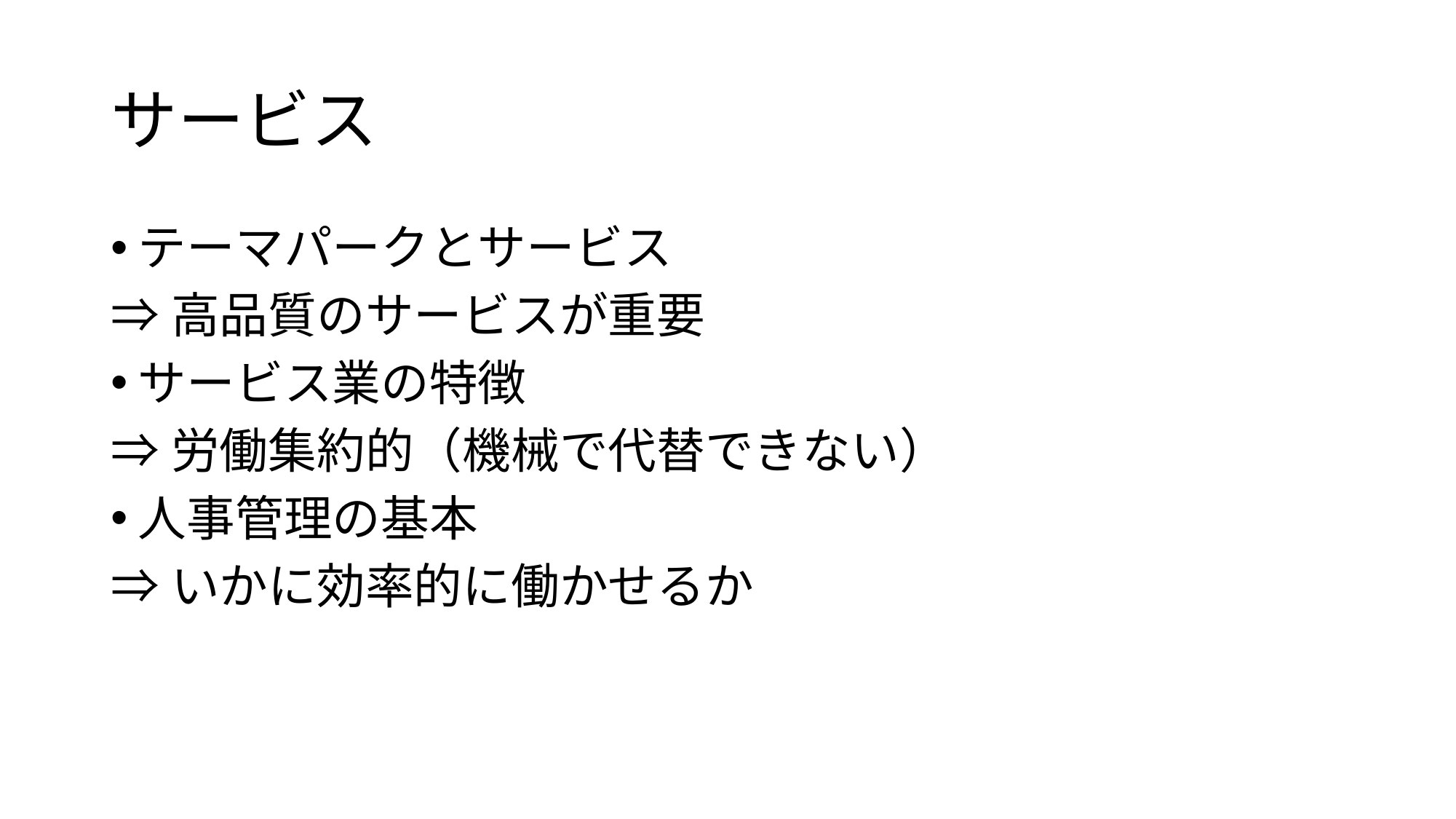

# サービス
テーマパークとサービス
⇒高品質のサービスが重要
サービス業の特徴
⇒労働集約的（機械で代替できない）
人事管理の基本
⇒いかに効率的に働かせるか